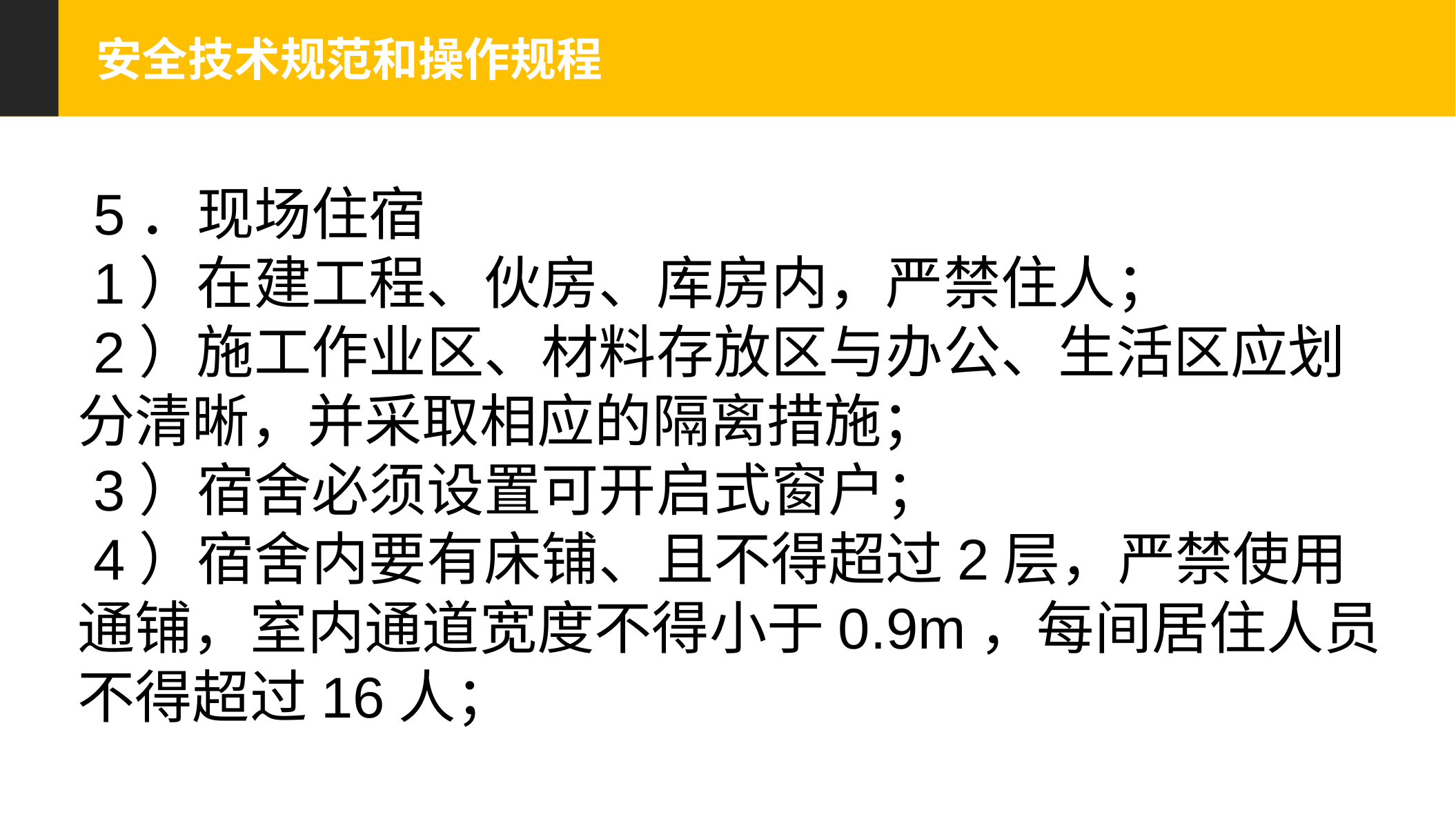

安全技术规范和操作规程
 5．现场住宿
 1）在建工程、伙房、库房内，严禁住人；
 2）施工作业区、材料存放区与办公、生活区应划分清晰，并采取相应的隔离措施；
 3）宿舍必须设置可开启式窗户；
 4）宿舍内要有床铺、且不得超过2层，严禁使用通铺，室内通道宽度不得小于0.9m，每间居住人员不得超过16人；